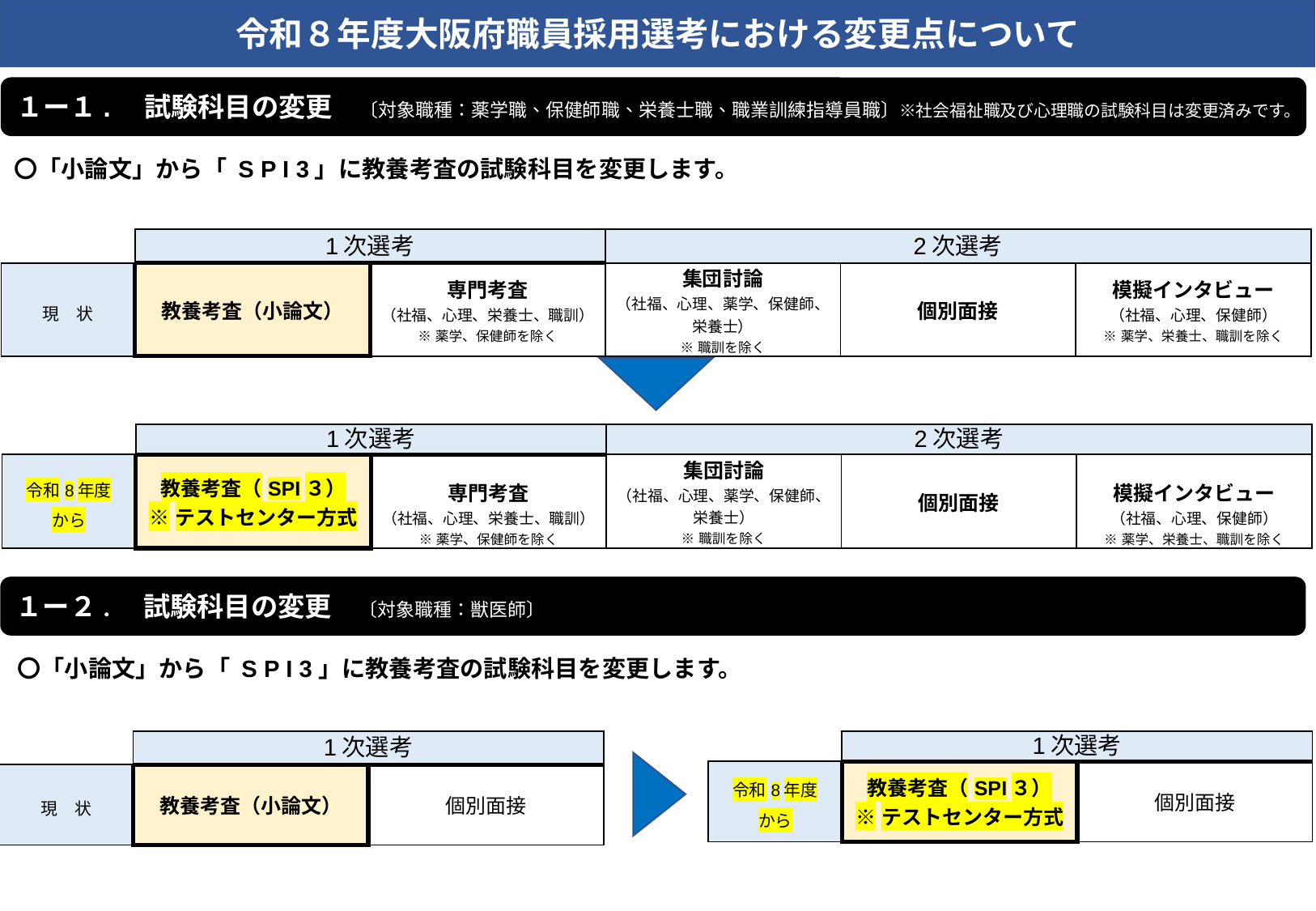

令和８年度大阪府職員採用選考における変更点について
１ー１.　試験科目の変更　〔対象職種：薬学職、保健師職、栄養士職、職業訓練指導員職〕※社会福祉職及び心理職の試験科目は変更済みです。
〇「小論文」から「 S P I 3」に教養考査の試験科目を変更します。
|  | 1次選考 |  | 2次選考 |  |  |
| --- | --- | --- | --- | --- | --- |
| 現　状 | 教養考査（小論文） | 専門考査 （社福、心理、栄養士、職訓） ※薬学、保健師を除く | 集団討論 （社福、心理、薬学、保健師、栄養士） ※職訓を除く | 個別面接 | 模擬インタビュー （社福、心理、保健師） ※薬学、栄養士、職訓を除く |

|  | 1次選考 |  | 2次選考 |  |  |
| --- | --- | --- | --- | --- | --- |
| 令和8年度 から | 教養考査（SPI３） ※テストセンター方式 | 専門考査 （社福、心理、栄養士、職訓） ※薬学、保健師を除く | 集団討論 （社福、心理、薬学、保健師、栄養士） ※職訓を除く | 個別面接 | 模擬インタビュー （社福、心理、保健師） ※薬学、栄養士、職訓を除く |
１ー２.　試験科目の変更　〔対象職種：獣医師〕
〇「小論文」から「 S P I 3」に教養考査の試験科目を変更します。
|  | 1次選考 |  |
| --- | --- | --- |
| 現　状 | 教養考査（小論文） | 個別面接 |
|  | 1次選考 |  |
| --- | --- | --- |
| 令和8年度 から | 教養考査（SPI３） ※テストセンター方式 | 個別面接 |